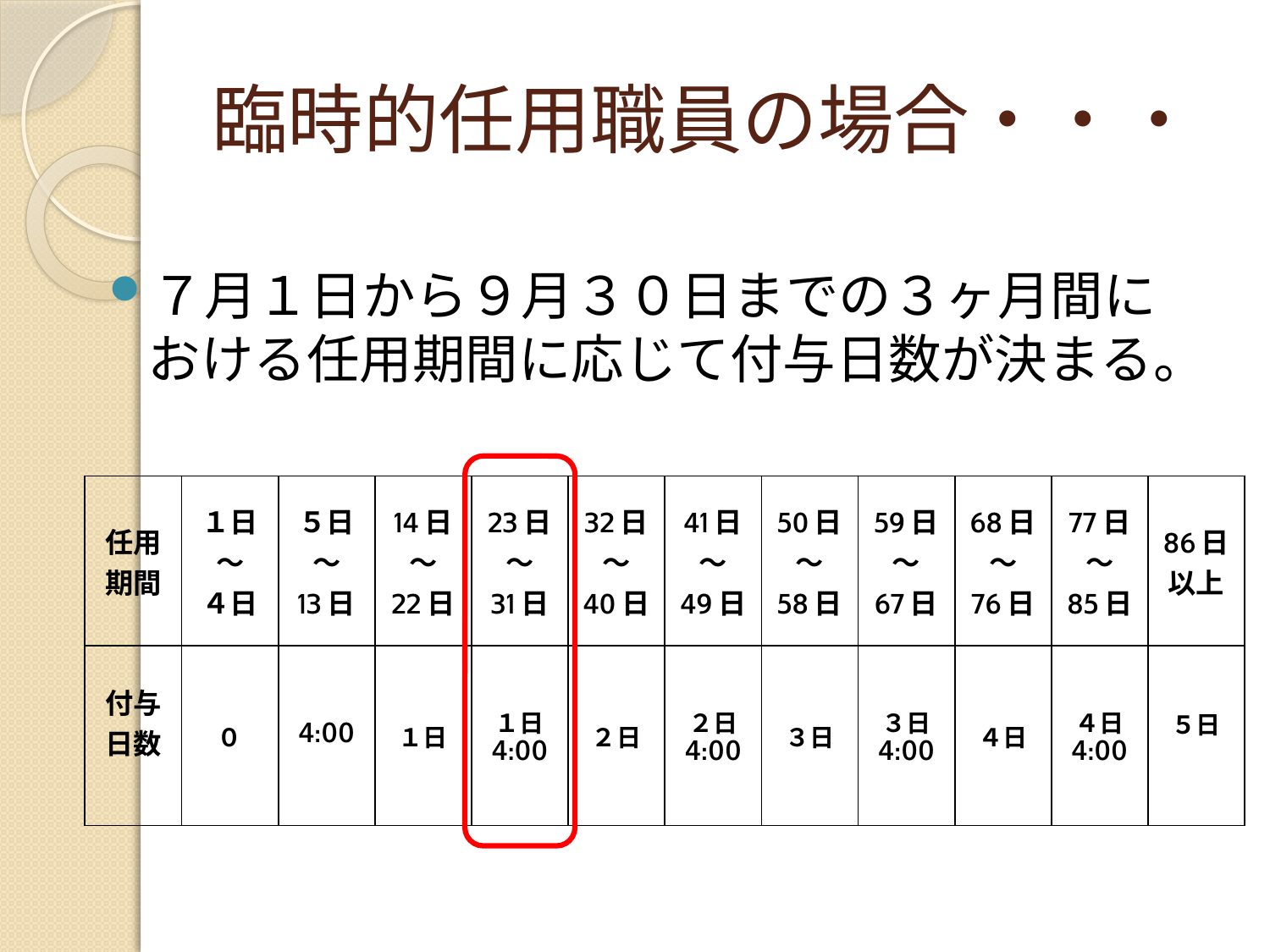

# 臨時的任用職員の場合・・・
７月１日から９月３０日までの３ヶ月間に　おける任用期間に応じて付与日数が決まる。

| 任用期間 | １日～ ４日 | ５日～ 13日 | 14日～ 22日 | 23日～ 31日 | 32日～ 40日 | 41日～ 49日 | 50日～ 58日 | 59日～ 67日 | 68日～ 76日 | 77日～ 85日 | 86日以上 |
| --- | --- | --- | --- | --- | --- | --- | --- | --- | --- | --- | --- |
| 付与日数 | ０ | 4:00 | １日 | １日 4:00 | ２日 | ２日 4:00 | ３日 | ３日 4:00 | ４日 | ４日 4:00 | ５日 |